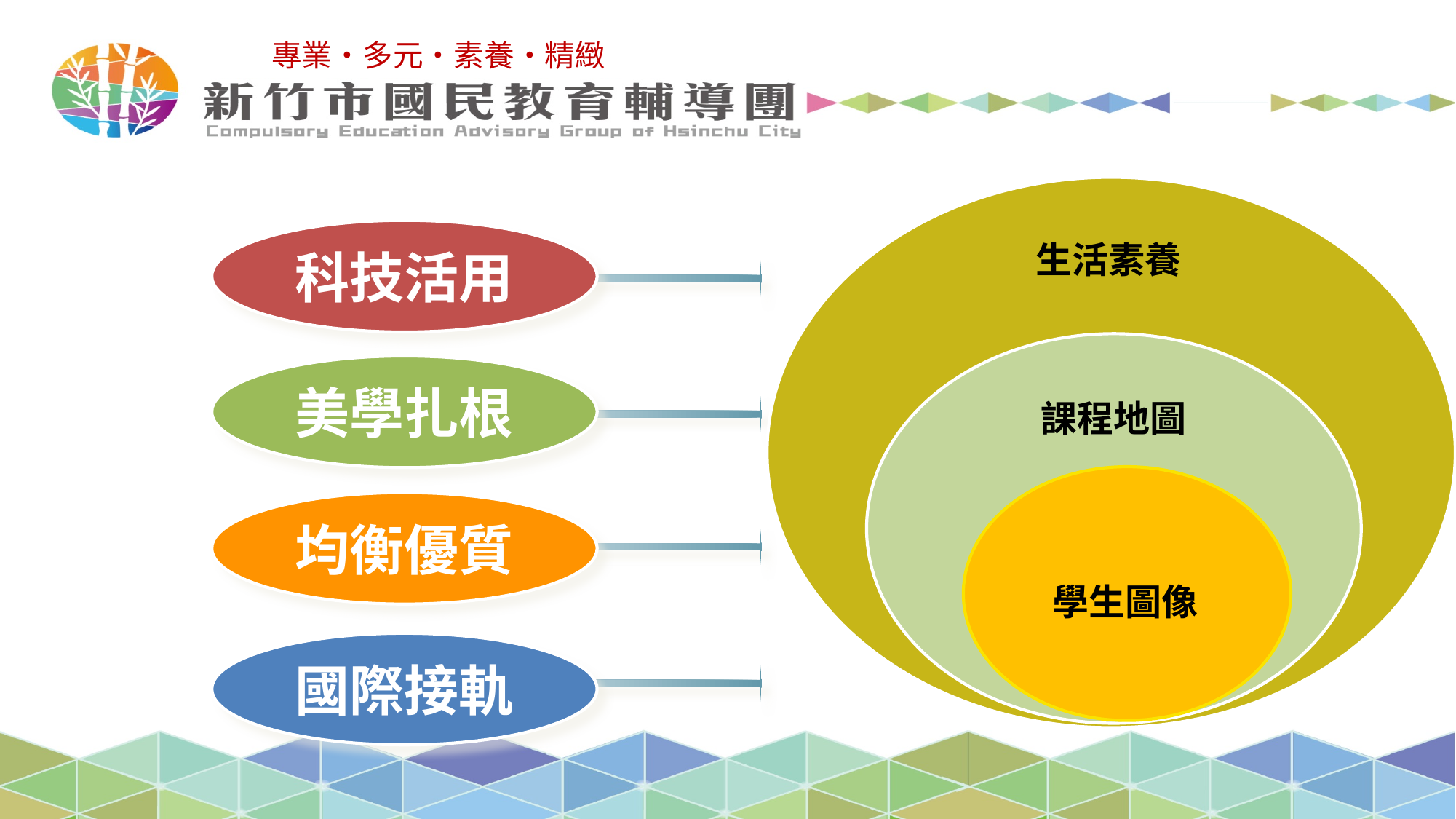

6
中

科技活用

美學扎根

均衡優質

國際接軌

生活素養
課程地圖
學生圖像